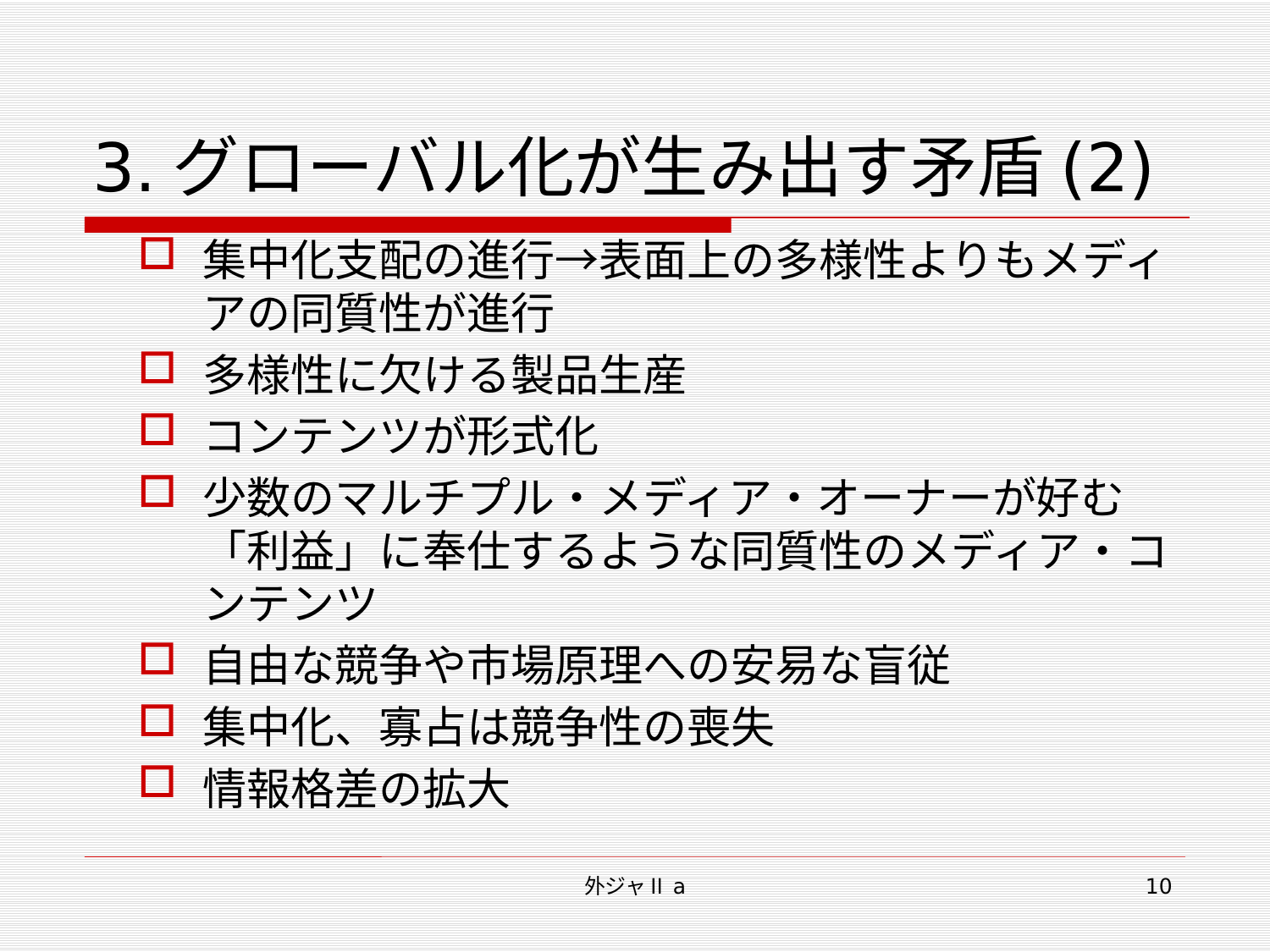

# 3.グローバル化が生み出す矛盾(2)
集中化支配の進行→表面上の多様性よりもメディアの同質性が進行
多様性に欠ける製品生産
コンテンツが形式化
少数のマルチプル・メディア・オーナーが好む「利益」に奉仕するような同質性のメディア・コンテンツ
自由な競争や市場原理への安易な盲従
集中化、寡占は競争性の喪失
情報格差の拡大
外ジャⅡa
10